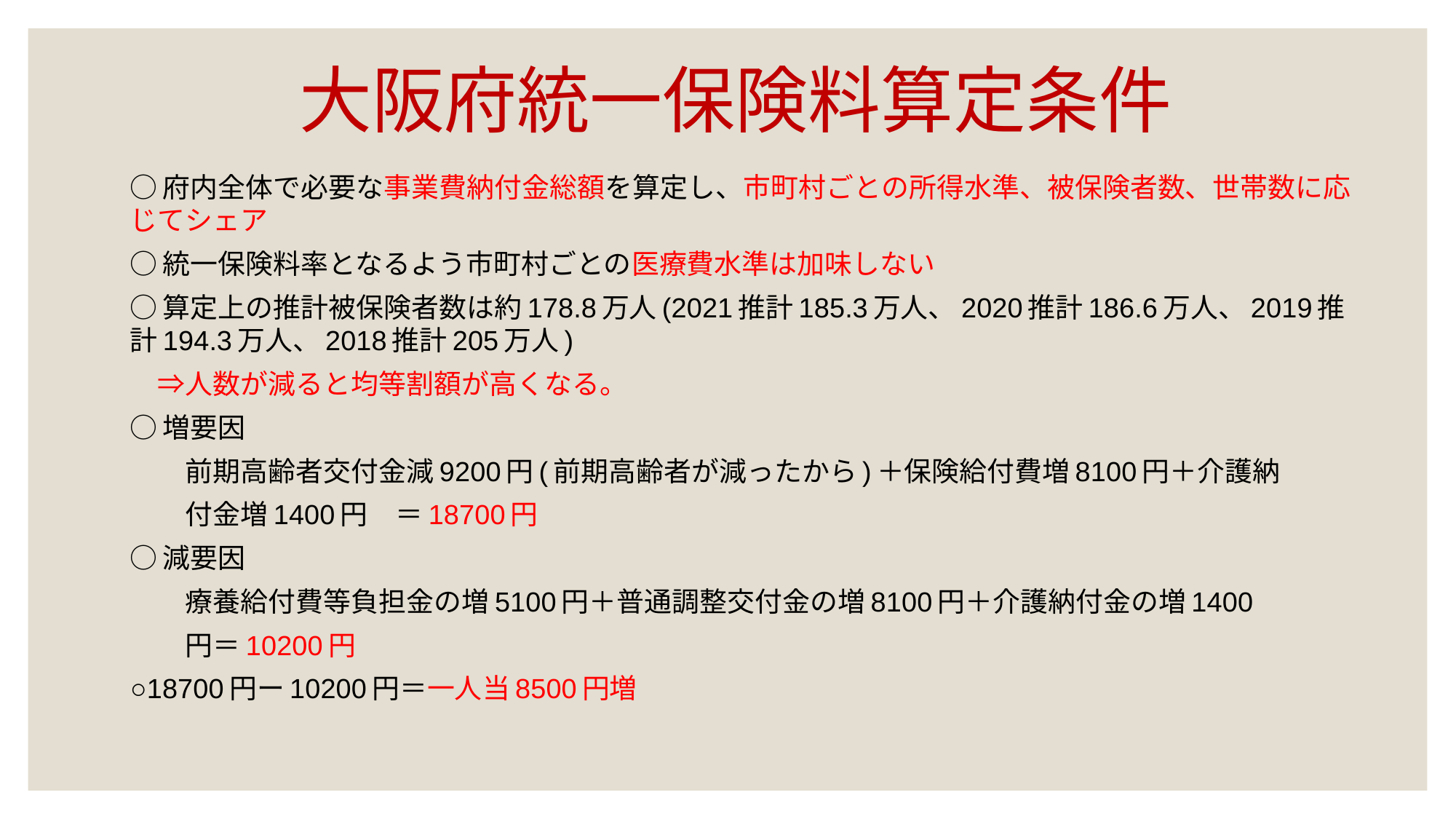

# 大阪府統一保険料算定条件
○府内全体で必要な事業費納付金総額を算定し、市町村ごとの所得水準、被保険者数、世帯数に応じてシェア
○統一保険料率となるよう市町村ごとの医療費水準は加味しない
○算定上の推計被保険者数は約178.8万人(2021推計185.3万人、2020推計186.6万人、2019推計194.3万人、2018推計205万人)
　⇒人数が減ると均等割額が高くなる。
○増要因
　　前期高齢者交付金減9200円(前期高齢者が減ったから)＋保険給付費増8100円＋介護納
　　付金増1400円　＝18700円
○減要因
　　療養給付費等負担金の増5100円＋普通調整交付金の増8100円＋介護納付金の増1400
　　円＝10200円
○18700円ー10200円＝一人当8500円増